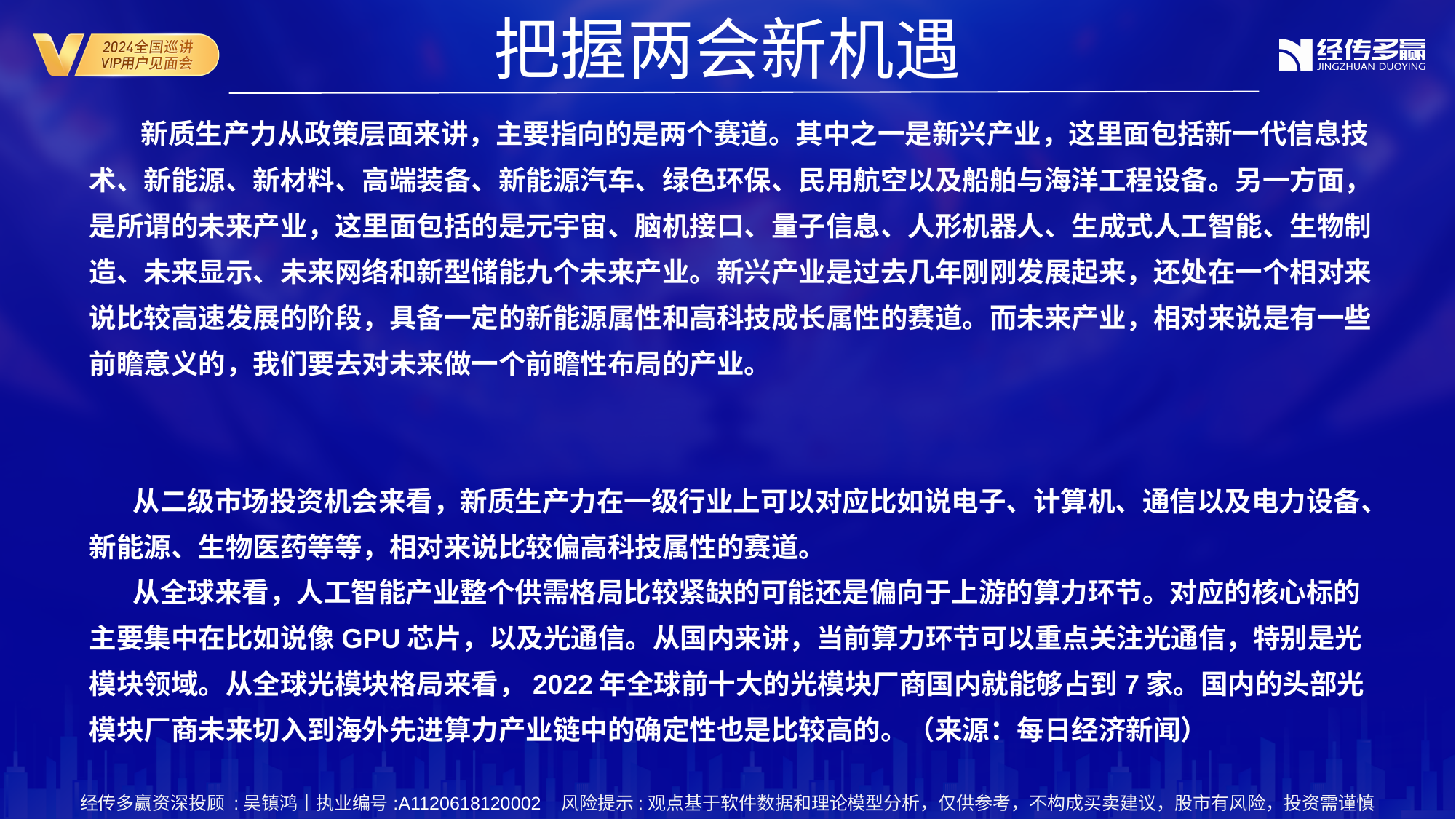

把握两会新机遇
       新质生产力从政策层面来讲，主要指向的是两个赛道。其中之一是新兴产业，这里面包括新一代信息技术、新能源、新材料、高端装备、新能源汽车、绿色环保、民用航空以及船舶与海洋工程设备。另一方面，是所谓的未来产业，这里面包括的是元宇宙、脑机接口、量子信息、人形机器人、生成式人工智能、生物制造、未来显示、未来网络和新型储能九个未来产业。新兴产业是过去几年刚刚发展起来，还处在一个相对来说比较高速发展的阶段，具备一定的新能源属性和高科技成长属性的赛道。而未来产业，相对来说是有一些前瞻意义的，我们要去对未来做一个前瞻性布局的产业。

      从二级市场投资机会来看，新质生产力在一级行业上可以对应比如说电子、计算机、通信以及电力设备、新能源、生物医药等等，相对来说比较偏高科技属性的赛道。
      从全球来看，人工智能产业整个供需格局比较紧缺的可能还是偏向于上游的算力环节。对应的核心标的主要集中在比如说像GPU芯片，以及光通信。从国内来讲，当前算力环节可以重点关注光通信，特别是光模块领域。从全球光模块格局来看，2022年全球前十大的光模块厂商国内就能够占到7家。国内的头部光模块厂商未来切入到海外先进算力产业链中的确定性也是比较高的。（来源：每日经济新闻）